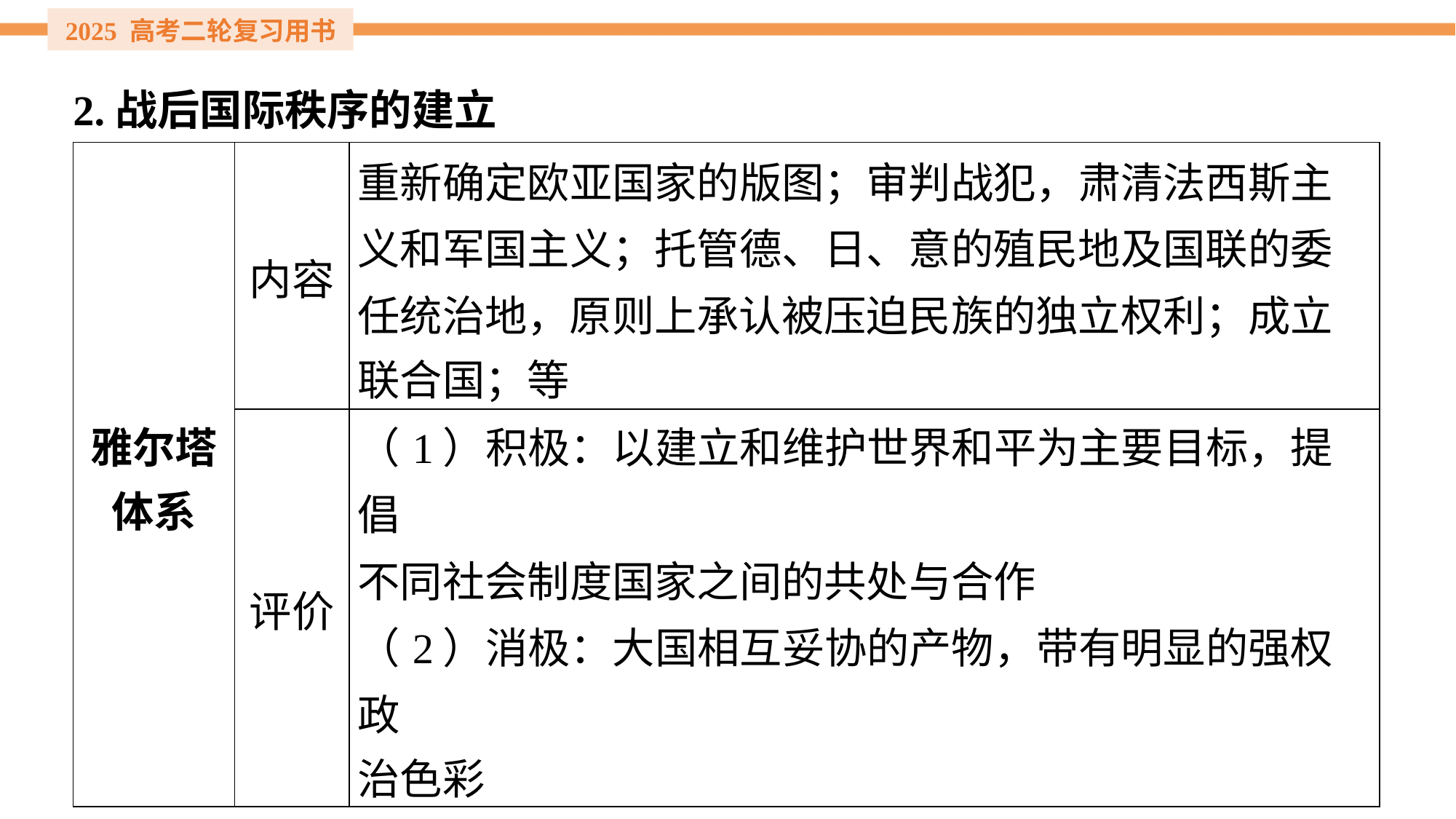

2.战后国际秩序的建立
| 雅尔塔 体系 | 内容 | 重新确定欧亚国家的版图；审判战犯，肃清法西斯主 义和军国主义；托管德、日、意的殖民地及国联的委 任统治地，原则上承认被压迫民族的独立权利；成立 联合国；等 |
| --- | --- | --- |
|  | 评价 | （1）积极：以建立和维护世界和平为主要目标，提倡 不同社会制度国家之间的共处与合作 （2）消极：大国相互妥协的产物，带有明显的强权政 治色彩 |